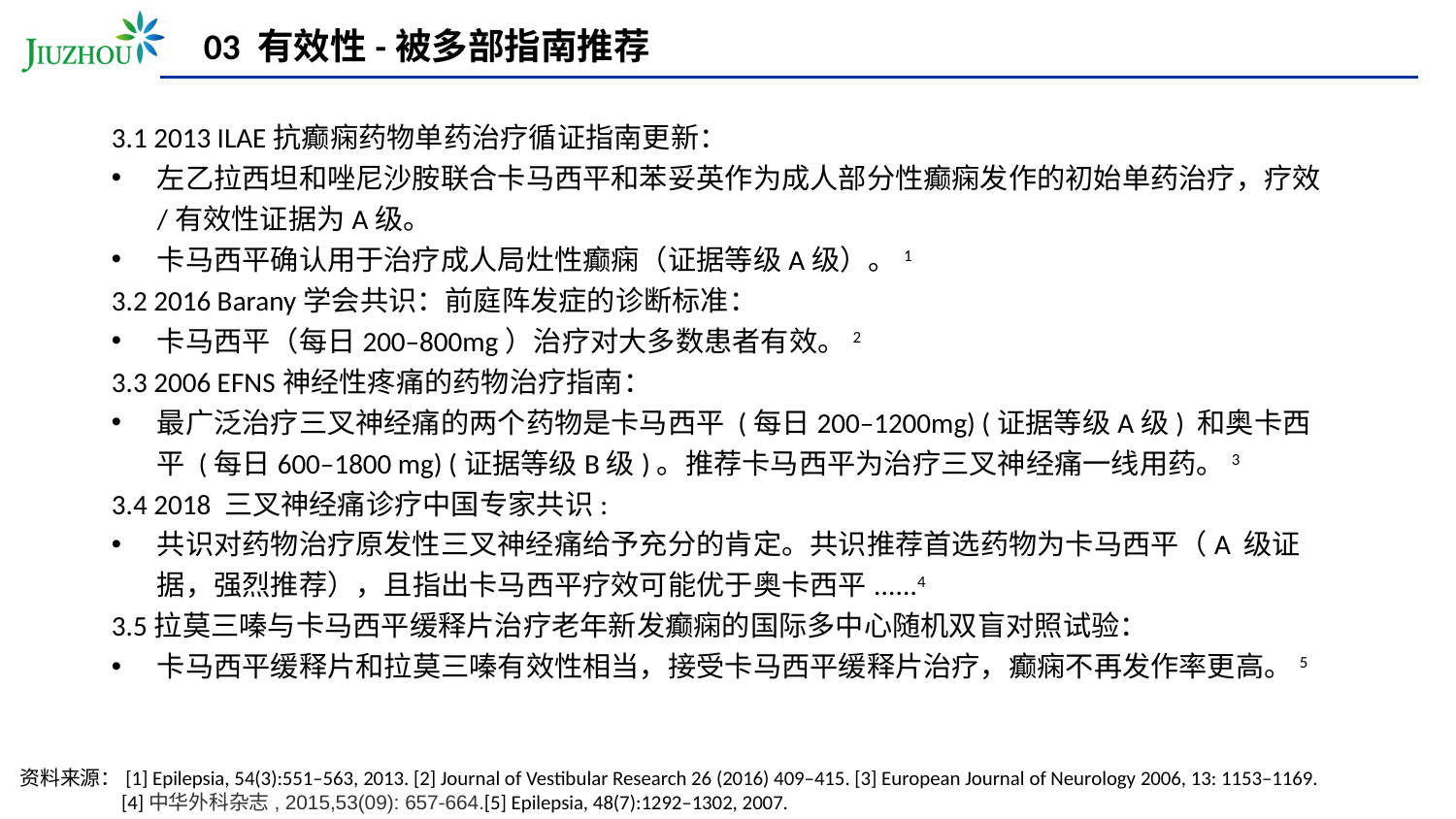

# 03 有效性-被多部指南推荐
3.1 2013 ILAE抗癫痫药物单药治疗循证指南更新：
左乙拉西坦和唑尼沙胺联合卡马西平和苯妥英作为成人部分性癫痫发作的初始单药治疗，疗效/有效性证据为A级。
卡马西平确认用于治疗成人局灶性癫痫（证据等级A级）。1
3.2 2016 Barany学会共识：前庭阵发症的诊断标准：
卡马西平（每日200–800mg）治疗对大多数患者有效。2
3.3 2006 EFNS神经性疼痛的药物治疗指南：
最广泛治疗三叉神经痛的两个药物是卡马西平 (每日200–1200mg) (证据等级A级) 和奥卡西平 (每日600–1800 mg) (证据等级B级)。推荐卡马西平为治疗三叉神经痛一线用药。3
3.4 2018 三叉神经痛诊疗中国专家共识:
共识对药物治疗原发性三叉神经痛给予充分的肯定。共识推荐首选药物为卡马西平（A 级证据，强烈推荐），且指出卡马西平疗效可能优于奥卡西平......4
3.5拉莫三嗪与卡马西平缓释片治疗老年新发癫痫的国际多中心随机双盲对照试验：
卡马西平缓释片和拉莫三嗪有效性相当，接受卡马西平缓释片治疗，癫痫不再发作率更高。5

资料来源：[1] Epilepsia, 54(3):551–563, 2013. [2] Journal of Vestibular Research 26 (2016) 409–415. [3] European Journal of Neurology 2006, 13: 1153–1169.
                      [4]中华外科杂志, 2015,53(09): 657-664.[5] Epilepsia, 48(7):1292–1302, 2007.